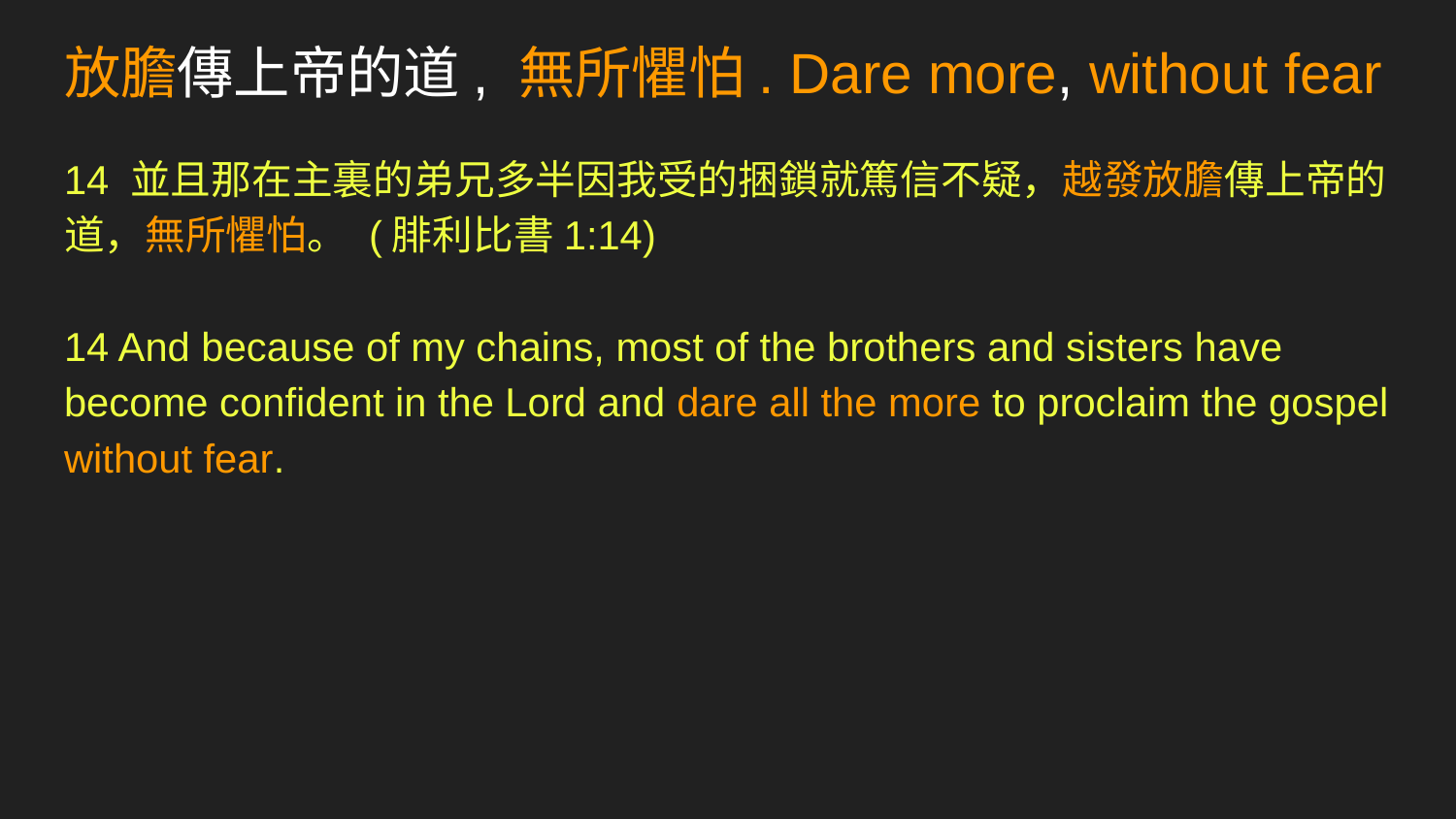

# 放膽傳上帝的道, 無所懼怕. Dare more, without fear
14 並且那在主裏的弟兄多半因我受的捆鎖就篤信不疑，越發放膽傳上帝的道，無所懼怕。 (腓利比書1:14)

14 And because of my chains, most of the brothers and sisters have become confident in the Lord and dare all the more to proclaim the gospel without fear.